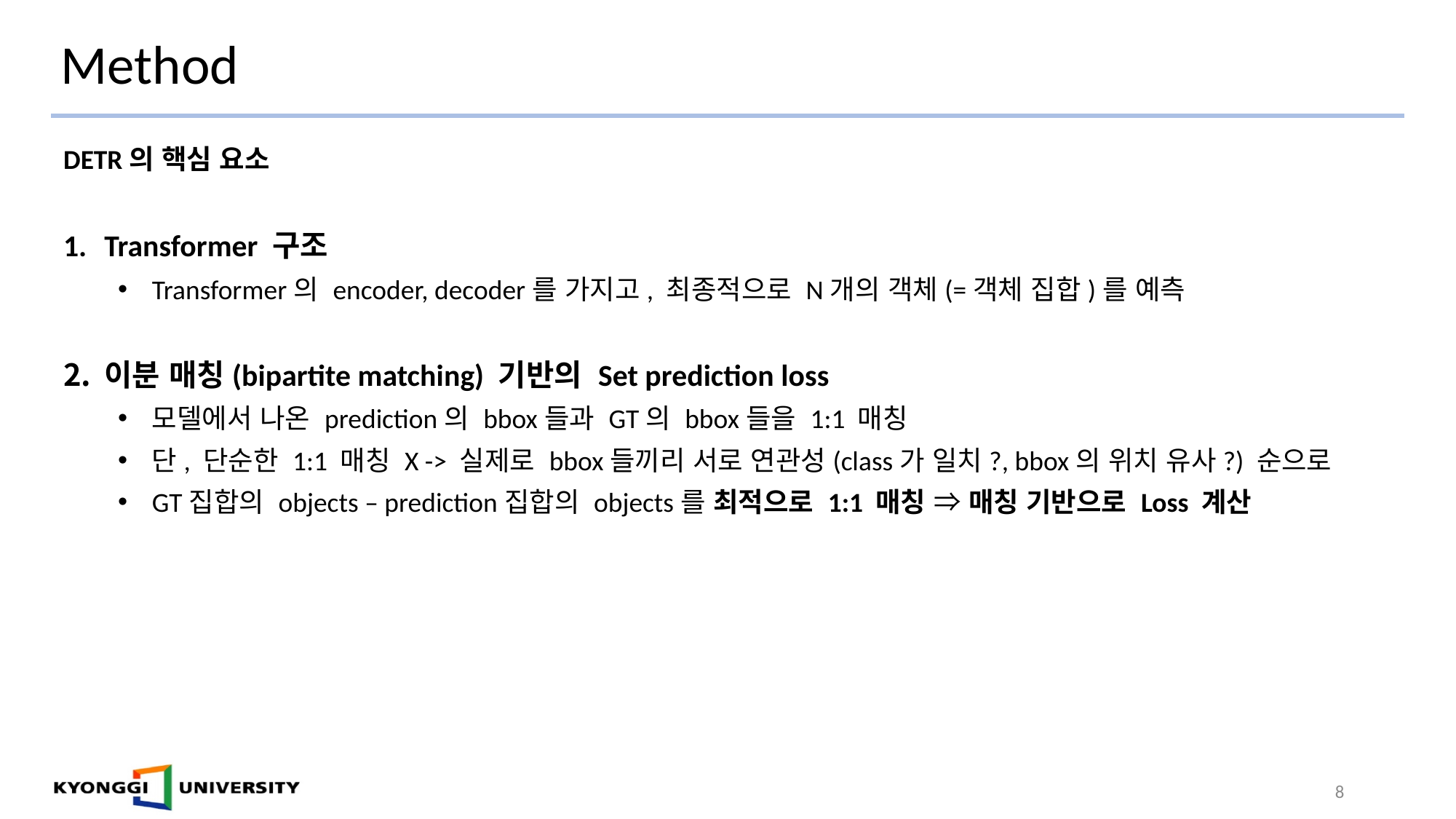

# Method
DETR의 핵심 요소
Transformer 구조
Transformer의 encoder, decoder를 가지고, 최종적으로 N개의 객체(=객체 집합)를 예측

이분 매칭(bipartite matching) 기반의 Set prediction loss
모델에서 나온 prediction의 bbox들과 GT의 bbox들을 1:1 매칭
단, 단순한 1:1 매칭 X -> 실제로 bbox들끼리 서로 연관성(class가 일치?, bbox의 위치 유사?) 순으로
GT집합의 objects – prediction집합의 objects를 최적으로 1:1 매칭 ⇒ 매칭 기반으로 Loss 계산
8